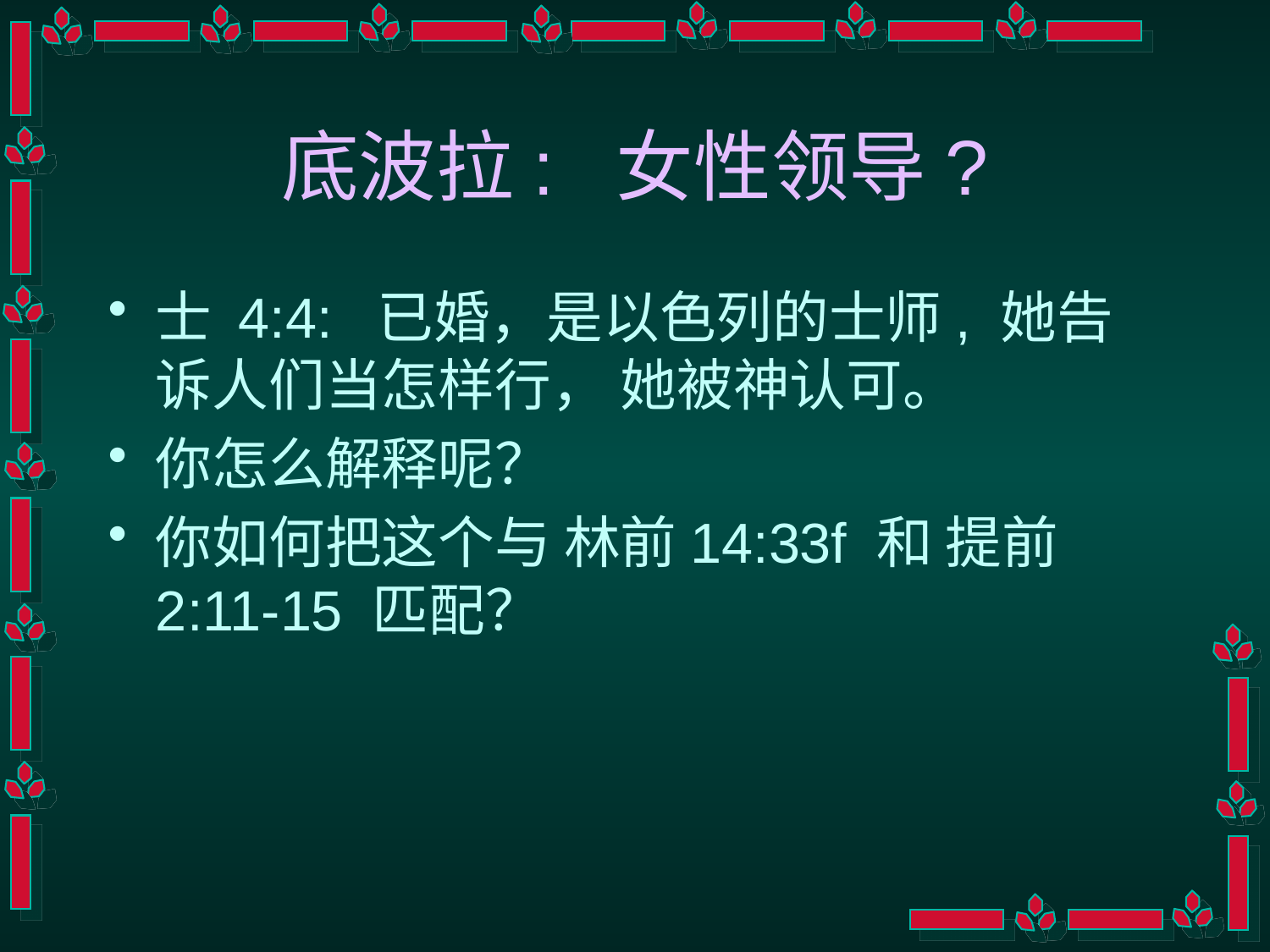

# 底波拉:  女性领导?
士 4:4:  已婚，是以色列的士师, 她告诉人们当怎样行， 她被神认可。
你怎么解释呢？
你如何把这个与 林前14:33f 和 提前2:11-15 匹配？